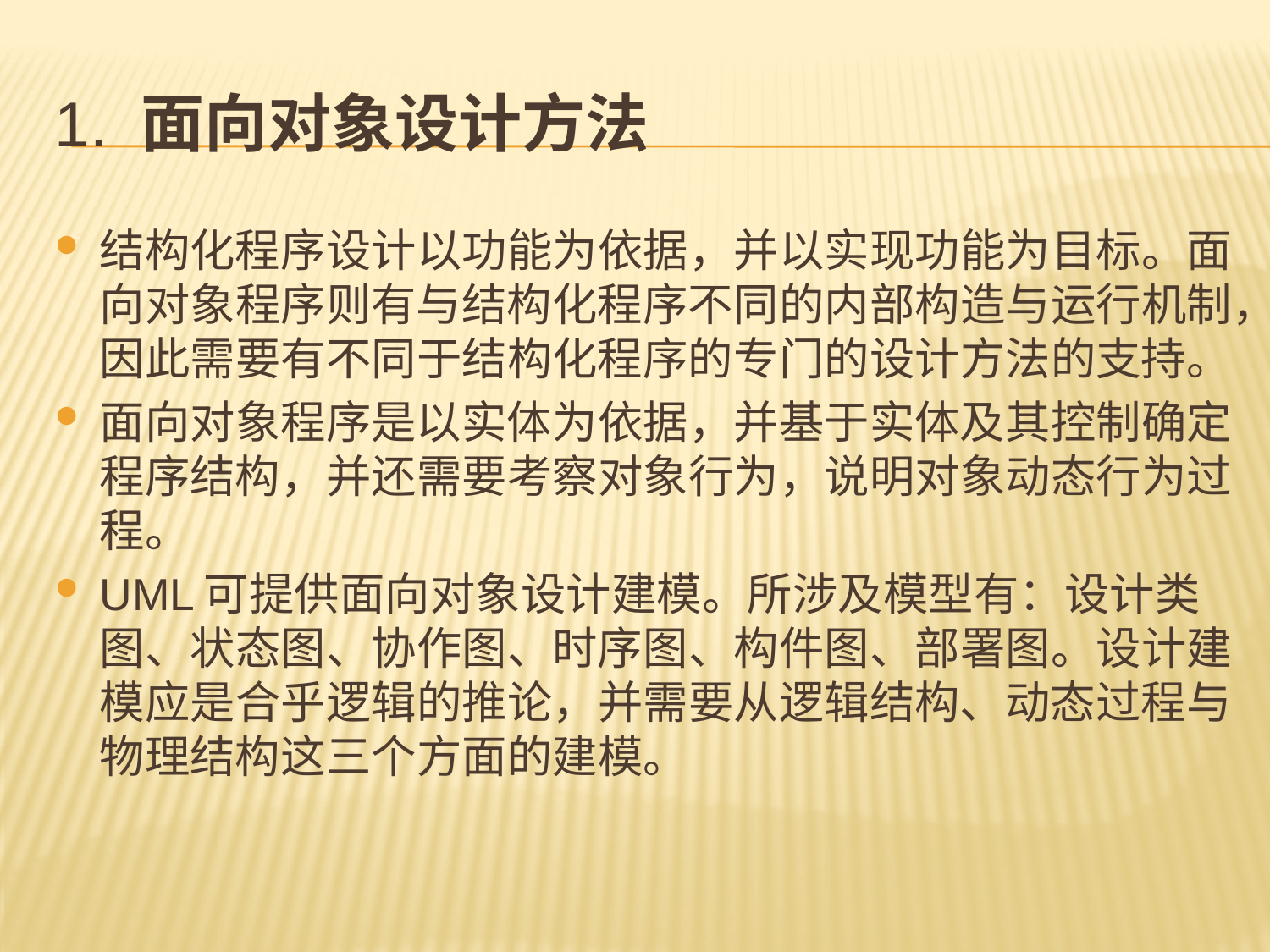

# 1. 面向对象设计方法
结构化程序设计以功能为依据，并以实现功能为目标。面向对象程序则有与结构化程序不同的内部构造与运行机制，因此需要有不同于结构化程序的专门的设计方法的支持。
面向对象程序是以实体为依据，并基于实体及其控制确定程序结构，并还需要考察对象行为，说明对象动态行为过程。
UML可提供面向对象设计建模。所涉及模型有：设计类图、状态图、协作图、时序图、构件图、部署图。设计建模应是合乎逻辑的推论，并需要从逻辑结构、动态过程与物理结构这三个方面的建模。